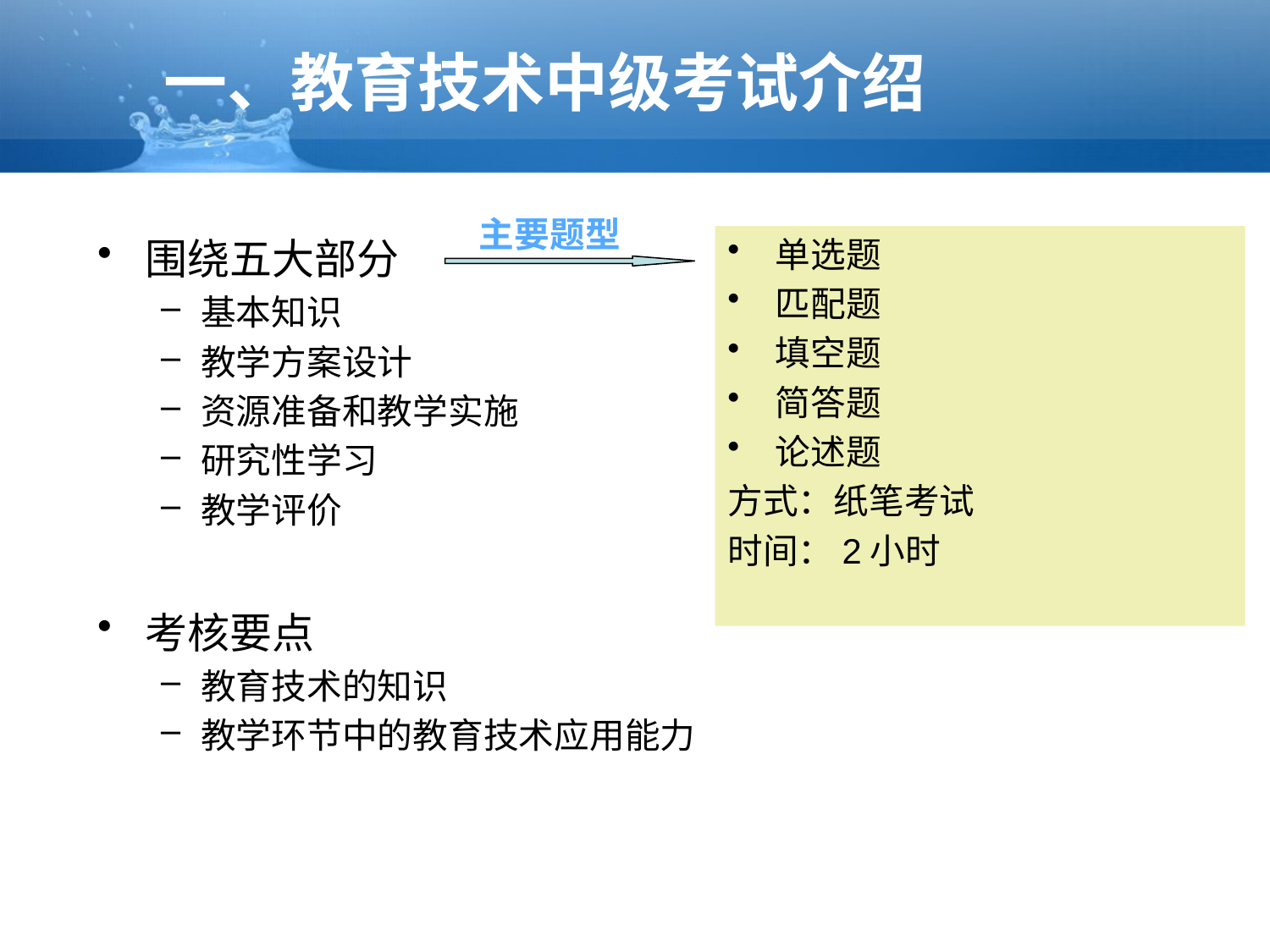

一、教育技术中级考试介绍
主要题型
围绕五大部分
基本知识
教学方案设计
资源准备和教学实施
研究性学习
教学评价

考核要点
教育技术的知识
教学环节中的教育技术应用能力
单选题
匹配题
填空题
简答题
论述题
方式：纸笔考试
时间：2小时